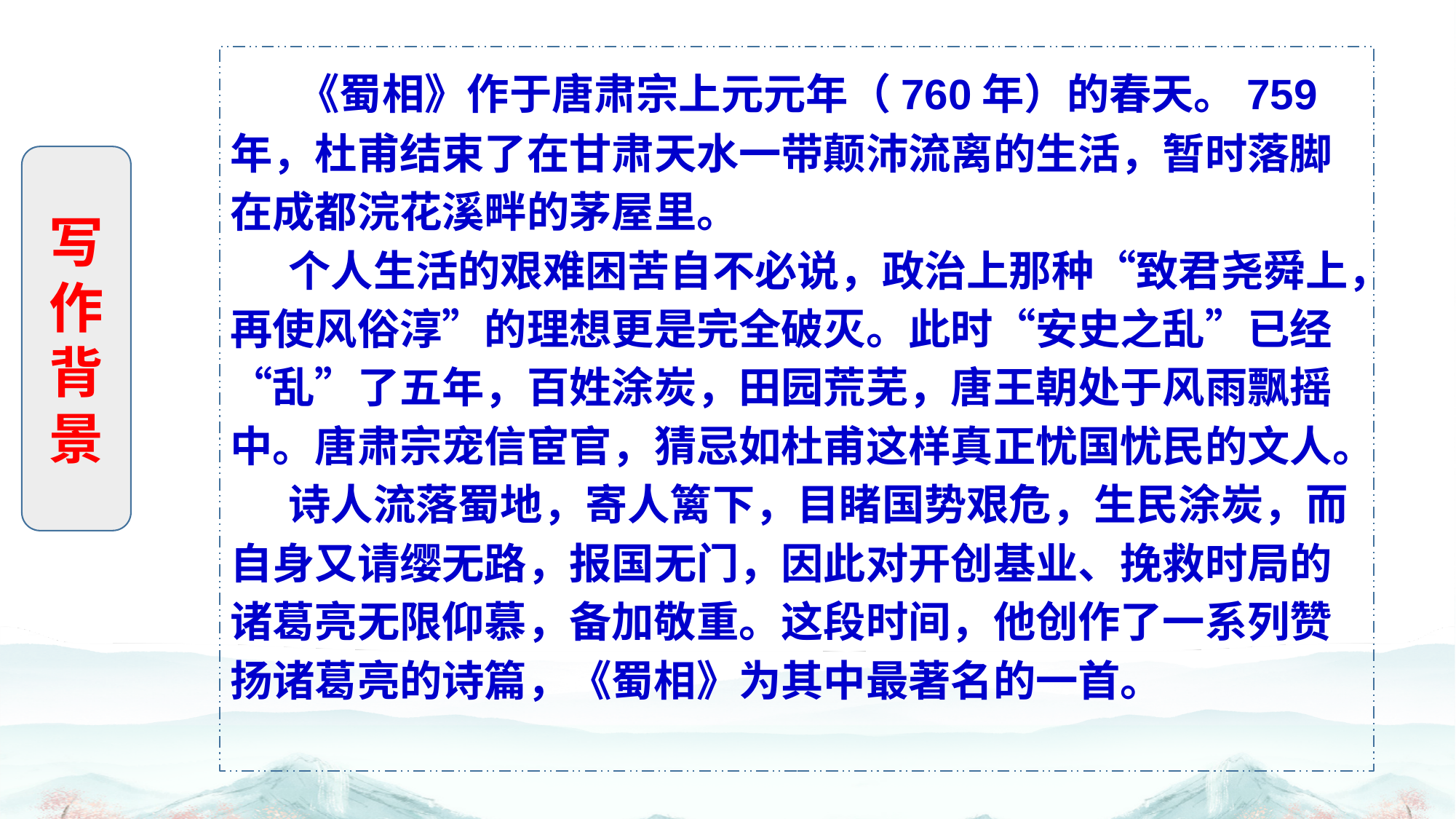

《蜀相》作于唐肃宗上元元年（760年）的春天。759年，杜甫结束了在甘肃天水一带颠沛流离的生活，暂时落脚在成都浣花溪畔的茅屋里。
     个人生活的艰难困苦自不必说，政治上那种“致君尧舜上，再使风俗淳”的理想更是完全破灭。此时“安史之乱”已经“乱”了五年，百姓涂炭，田园荒芜，唐王朝处于风雨飘摇中。唐肃宗宠信宦官，猜忌如杜甫这样真正忧国忧民的文人。
     诗人流落蜀地，寄人篱下，目睹国势艰危，生民涂炭，而自身又请缨无路，报国无门，因此对开创基业、挽救时局的诸葛亮无限仰慕，备加敬重。这段时间，他创作了一系列赞扬诸葛亮的诗篇，《蜀相》为其中最著名的一首。

写
作
背
景